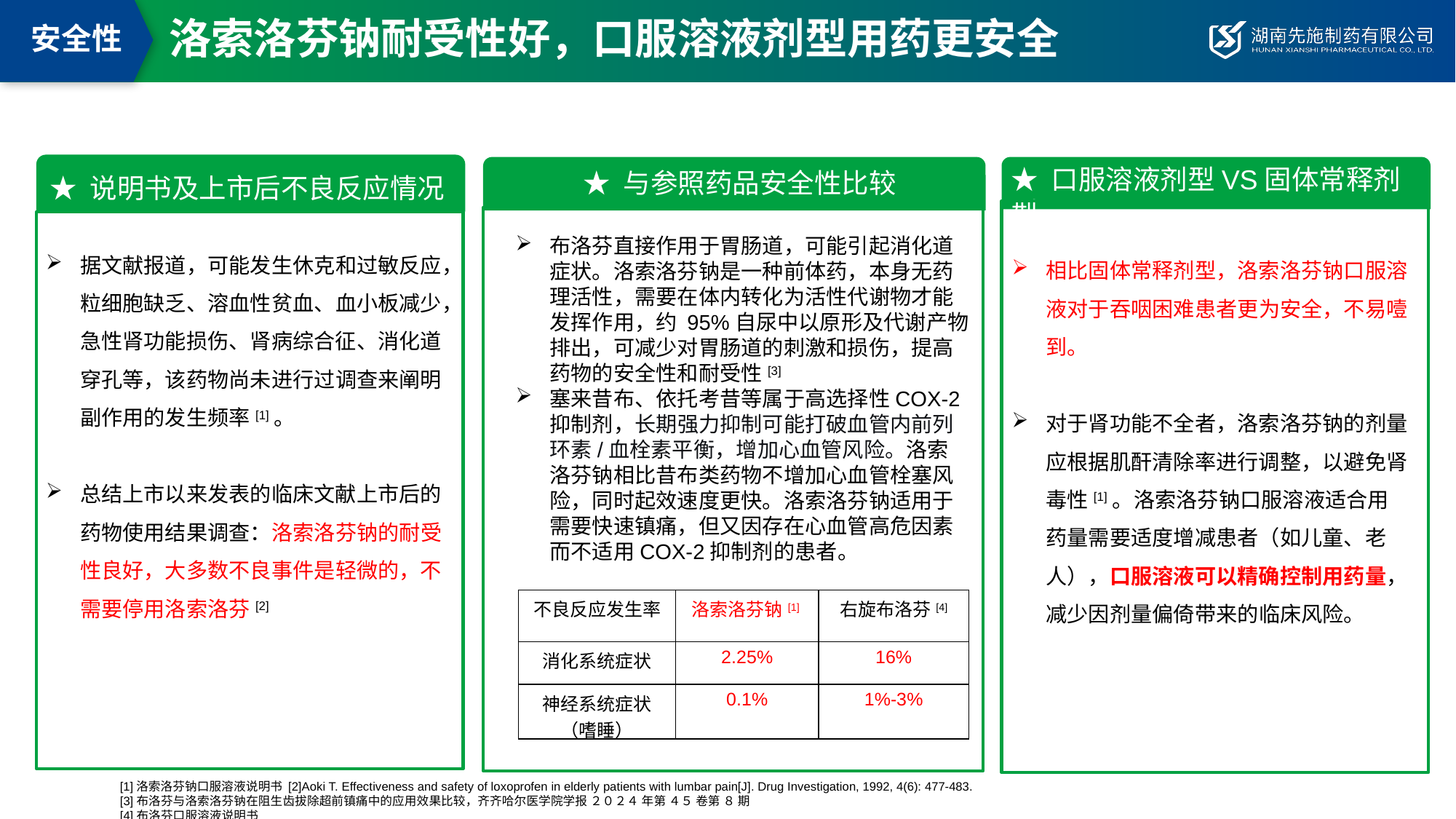

# 洛索洛芬钠耐受性好，口服溶液剂型用药更安全
安全性

★ 说明书及上市后不良反应情况

据文献报道，可能发生休克和过敏反应，粒细胞缺乏、溶血性贫血、血小板减少，急性肾功能损伤、肾病综合征、消化道穿孔等，该药物尚未进行过调查来阐明副作用的发生频率[1]。

总结上市以来发表的临床文献上市后的药物使用结果调查：洛索洛芬钠的耐受性良好，大多数不良事件是轻微的，不需要停用洛索洛芬[2]

★ 与参照药品安全性比较
★ 口服溶液剂型VS固体常释剂型

相比固体常释剂型，洛索洛芬钠口服溶液对于吞咽困难患者更为安全，不易噎到。

对于肾功能不全者，洛索洛芬钠的剂量应根据肌酐清除率进行调整，以避免肾毒性[1]。洛索洛芬钠口服溶液适合用药量需要适度增减患者（如儿童、老人），口服溶液可以精确控制用药量，减少因剂量偏倚带来的临床风险。
布洛芬直接作用于胃肠道，可能引起消化道症状。洛索洛芬钠是一种前体药，本身无药理活性，需要在体内转化为活性代谢物才能发挥作用，约 95%自尿中以原形及代谢产物排出，可减少对胃肠道的刺激和损伤，提高药物的安全性和耐受性[3]
塞来昔布、依托考昔等属于高选择性COX-2抑制剂，长期强力抑制可能打破血管内前列环素/血栓素平衡，增加心血管风险。洛索洛芬钠相比昔布类药物不增加心血管栓塞风险，同时起效速度更快。洛索洛芬钠适用于需要快速镇痛，但又因存在心血管高危因素而不适用COX-2抑制剂的患者。
| 不良反应发生率 | 洛索洛芬钠[1] | 右旋布洛芬[4] |
| --- | --- | --- |
| 消化系统症状 | 2.25% | 16% |
| 神经系统症状（嗜睡） | 0.1% | 1%-3% |
[1]洛索洛芬钠口服溶液说明书 [2]Aoki T. Effectiveness and safety of loxoprofen in elderly patients with lumbar pain[J]. Drug Investigation, 1992, 4(6): 477-483.
[3]布洛芬与洛索洛芬钠在阻生齿拔除超前镇痛中的应用效果比较，齐齐哈尔医学院学报 ２０２４ 年第 ４５ 卷第 ８ 期
[4]布洛芬口服溶液说明书